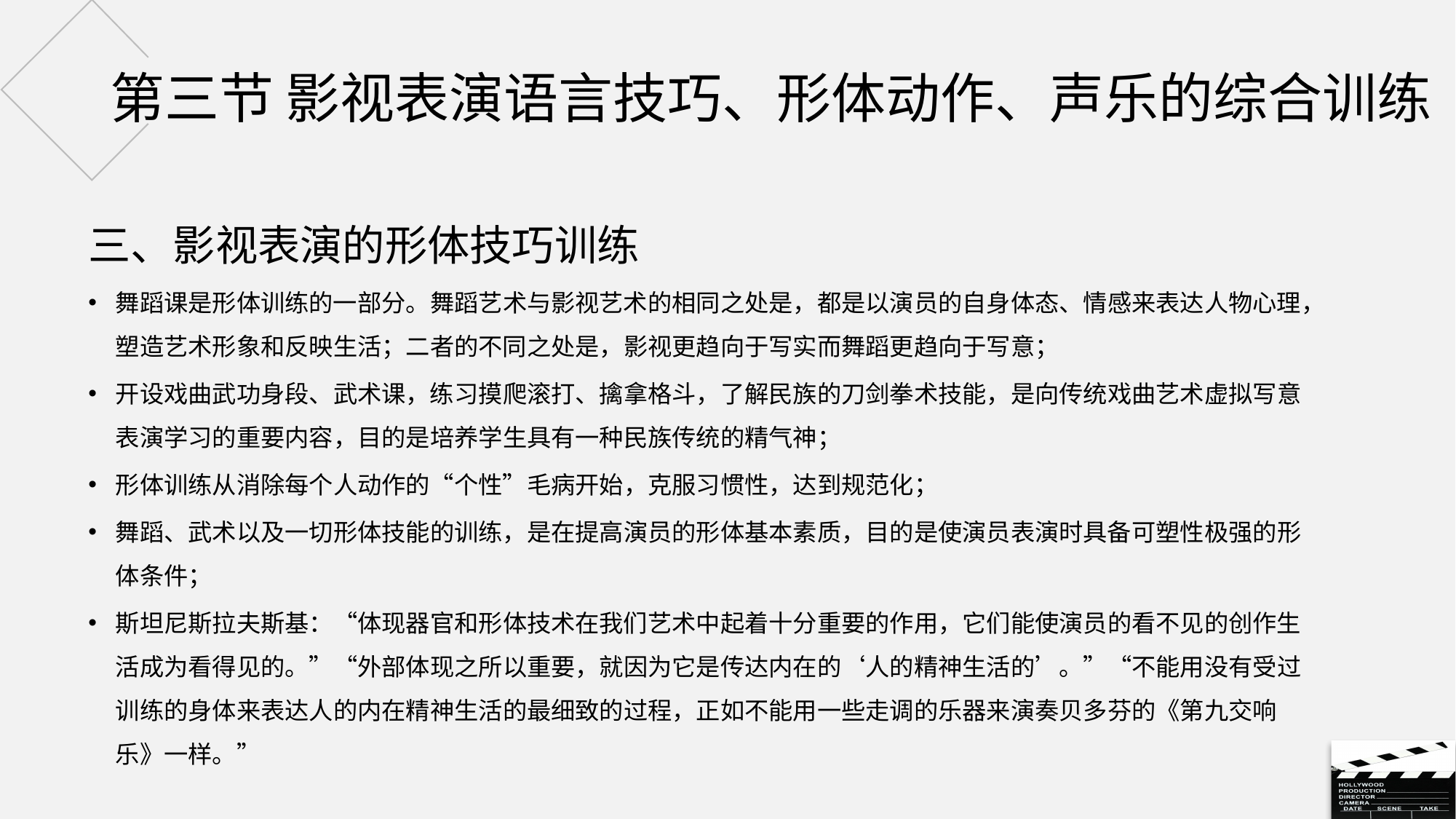

# 第三节 影视表演语言技巧、形体动作、声乐的综合训练
三、影视表演的形体技巧训练
舞蹈课是形体训练的一部分。舞蹈艺术与影视艺术的相同之处是，都是以演员的自身体态、情感来表达人物心理，塑造艺术形象和反映生活；二者的不同之处是，影视更趋向于写实而舞蹈更趋向于写意；
开设戏曲武功身段、武术课，练习摸爬滚打、擒拿格斗，了解民族的刀剑拳术技能，是向传统戏曲艺术虚拟写意表演学习的重要内容，目的是培养学生具有一种民族传统的精气神；
形体训练从消除每个人动作的“个性”毛病开始，克服习惯性，达到规范化；
舞蹈、武术以及一切形体技能的训练，是在提高演员的形体基本素质，目的是使演员表演时具备可塑性极强的形体条件；
斯坦尼斯拉夫斯基：“体现器官和形体技术在我们艺术中起着十分重要的作用，它们能使演员的看不见的创作生活成为看得见的。”“外部体现之所以重要，就因为它是传达内在的‘人的精神生活的’。”“不能用没有受过训练的身体来表达人的内在精神生活的最细致的过程，正如不能用一些走调的乐器来演奏贝多芬的《第九交响乐》一样。”